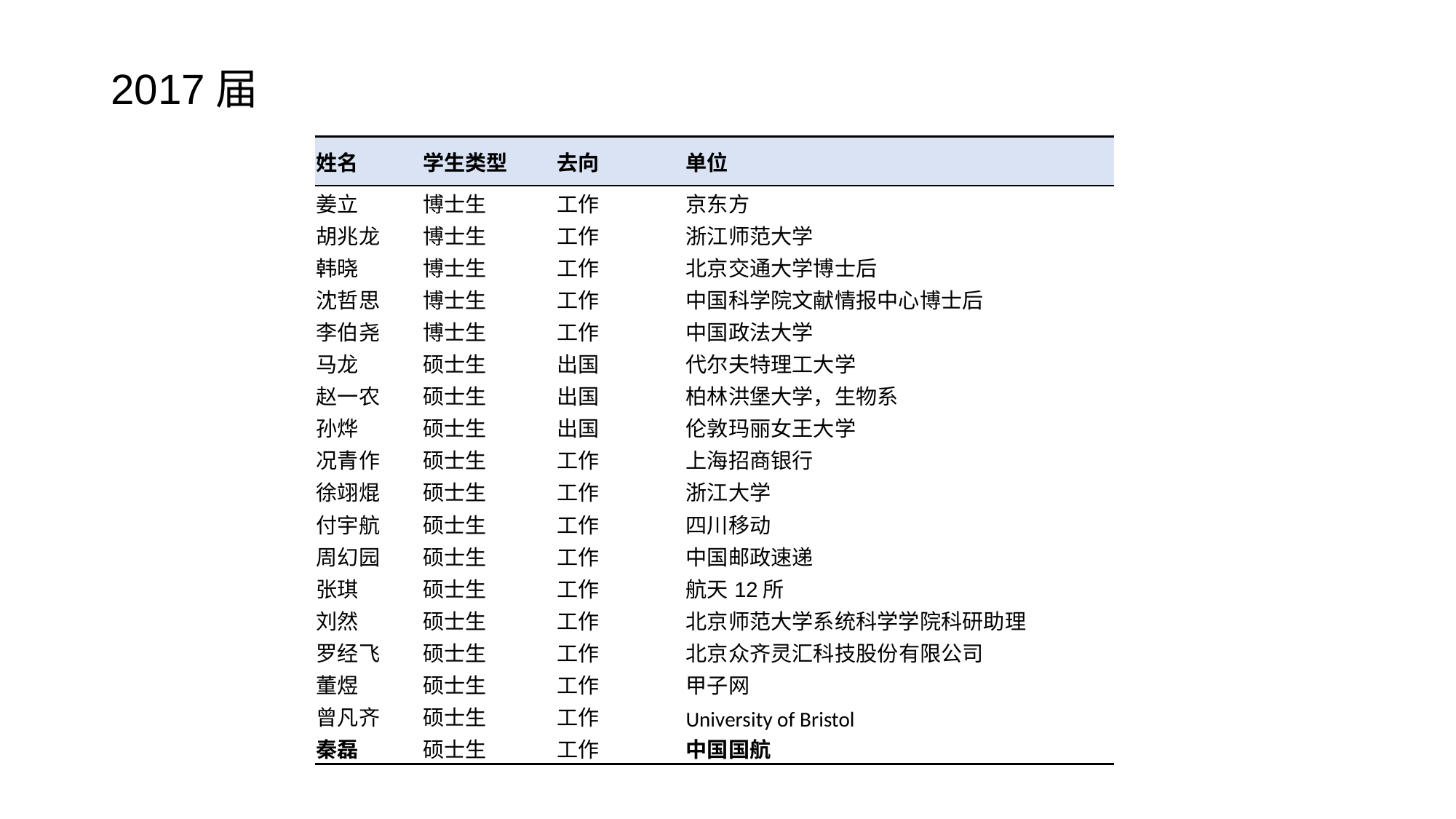

2017届
| 姓名 | 学生类型 | 去向 | 单位 |
| --- | --- | --- | --- |
| 姜立 | 博士生 | 工作 | 京东方 |
| 胡兆龙 | 博士生 | 工作 | 浙江师范大学 |
| 韩晓 | 博士生 | 工作 | 北京交通大学博士后 |
| 沈哲思 | 博士生 | 工作 | 中国科学院文献情报中心博士后 |
| 李伯尧 | 博士生 | 工作 | 中国政法大学 |
| 马龙 | 硕士生 | 出国 | 代尔夫特理工大学 |
| 赵一农 | 硕士生 | 出国 | 柏林洪堡大学，生物系 |
| 孙烨 | 硕士生 | 出国 | 伦敦玛丽女王大学 |
| 况青作 | 硕士生 | 工作 | 上海招商银行 |
| 徐翊焜 | 硕士生 | 工作 | 浙江大学 |
| 付宇航 | 硕士生 | 工作 | 四川移动 |
| 周幻园 | 硕士生 | 工作 | 中国邮政速递 |
| 张琪 | 硕士生 | 工作 | 航天12所 |
| 刘然 | 硕士生 | 工作 | 北京师范大学系统科学学院科研助理 |
| 罗经飞 | 硕士生 | 工作 | 北京众齐灵汇科技股份有限公司 |
| 董煜 | 硕士生 | 工作 | 甲子网 |
| 曾凡齐 | 硕士生 | 工作 | University of Bristol |
| 秦磊 | 硕士生 | 工作 | 中国国航 |